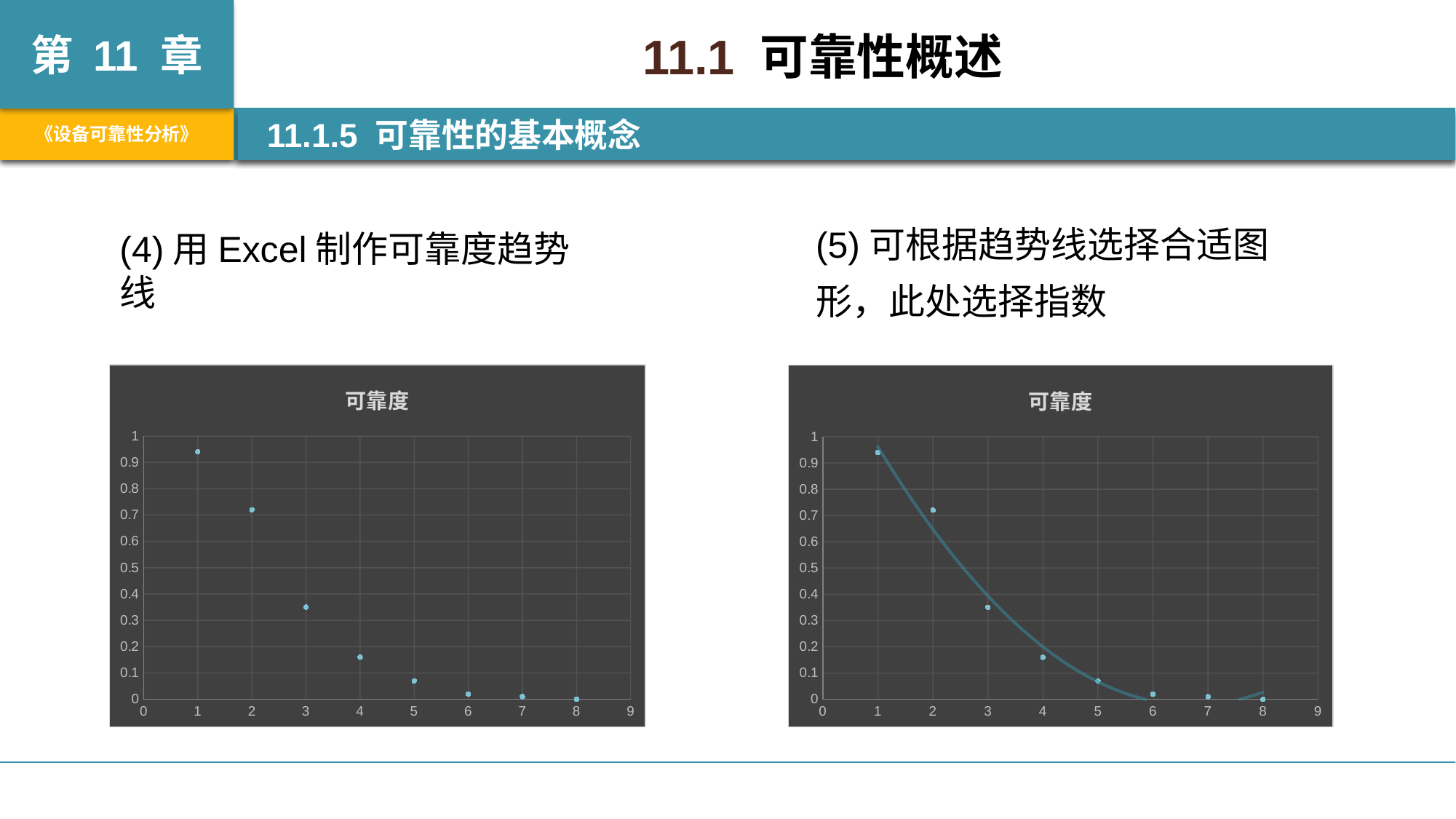

11.1 可靠性概述
  11.1.5 可靠性的基本概念
(5)可根据趋势线选择合适图形，此处选择指数
(4)用Excel制作可靠度趋势线

### Chart: 可靠度

| Category |  |
|---|---|

### Chart: 可靠度

| Category |  |
|---|---|